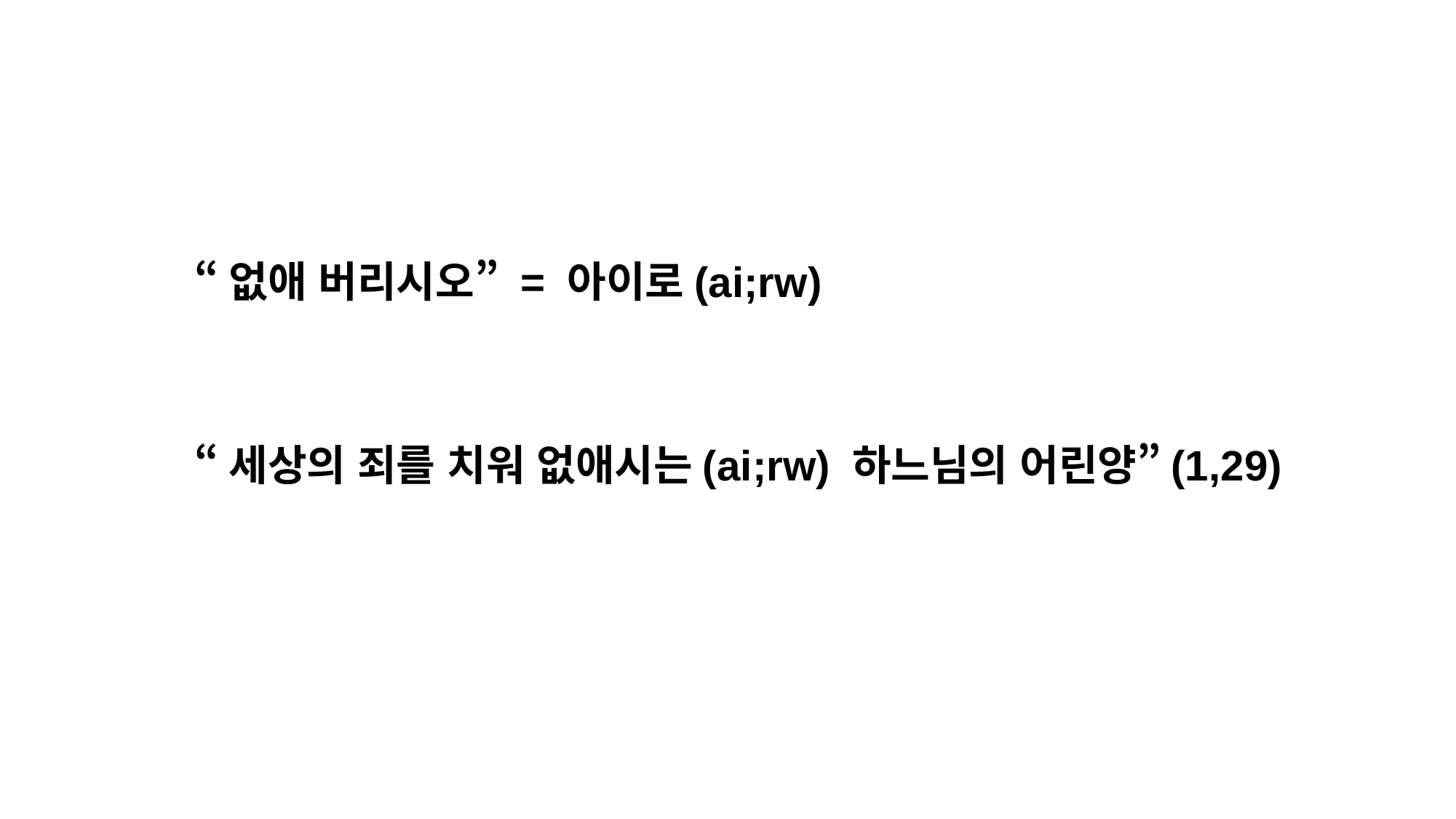

“없애 버리시오” = 아이로(ai;rw)

“세상의 죄를 치워 없애시는(ai;rw) 하느님의 어린양”(1,29)